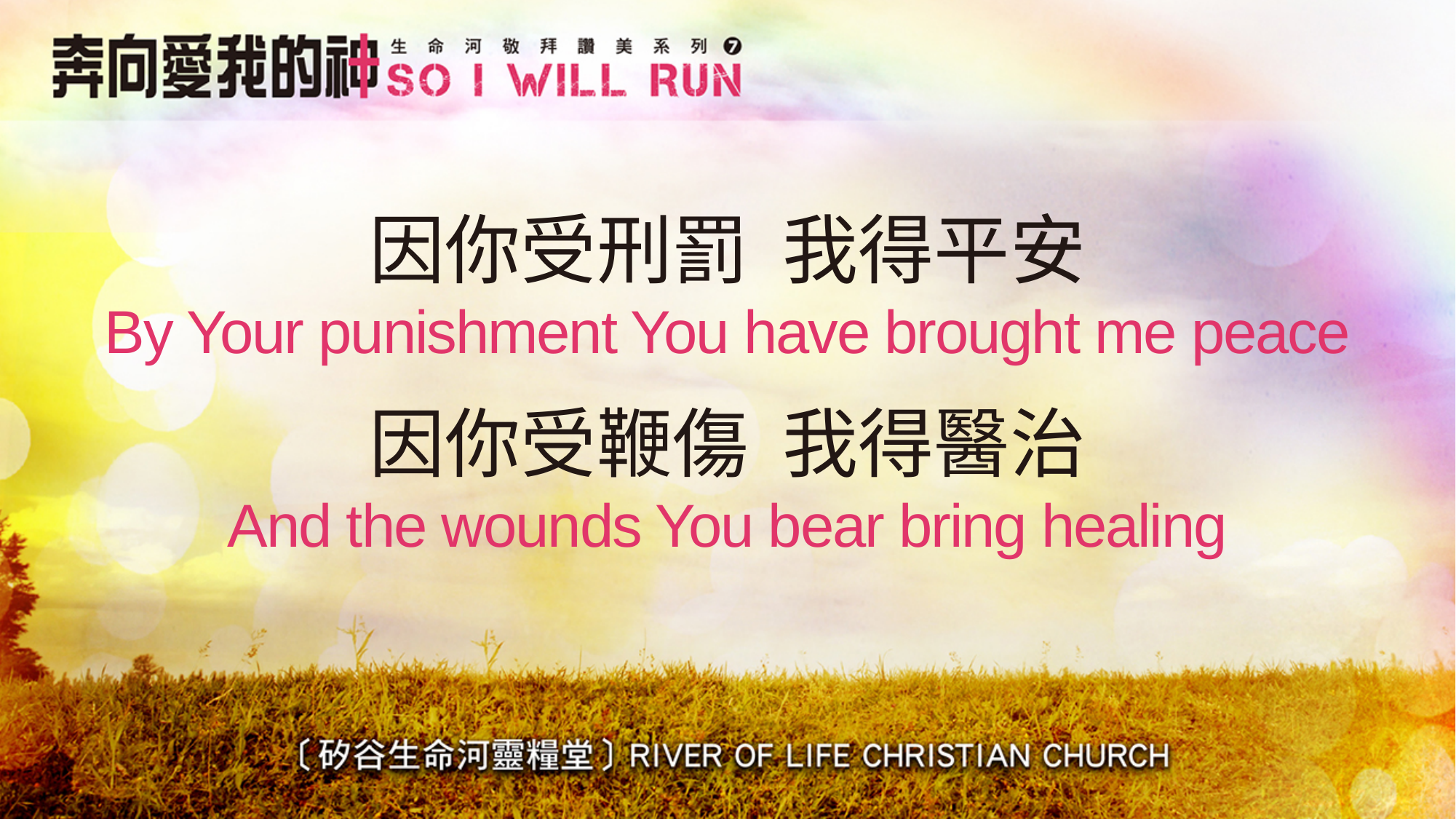

# 因你受刑罰  我得平安 By Your punishment You have brought me peace
因你受鞭傷  我得醫治
And the wounds You bear bring healing